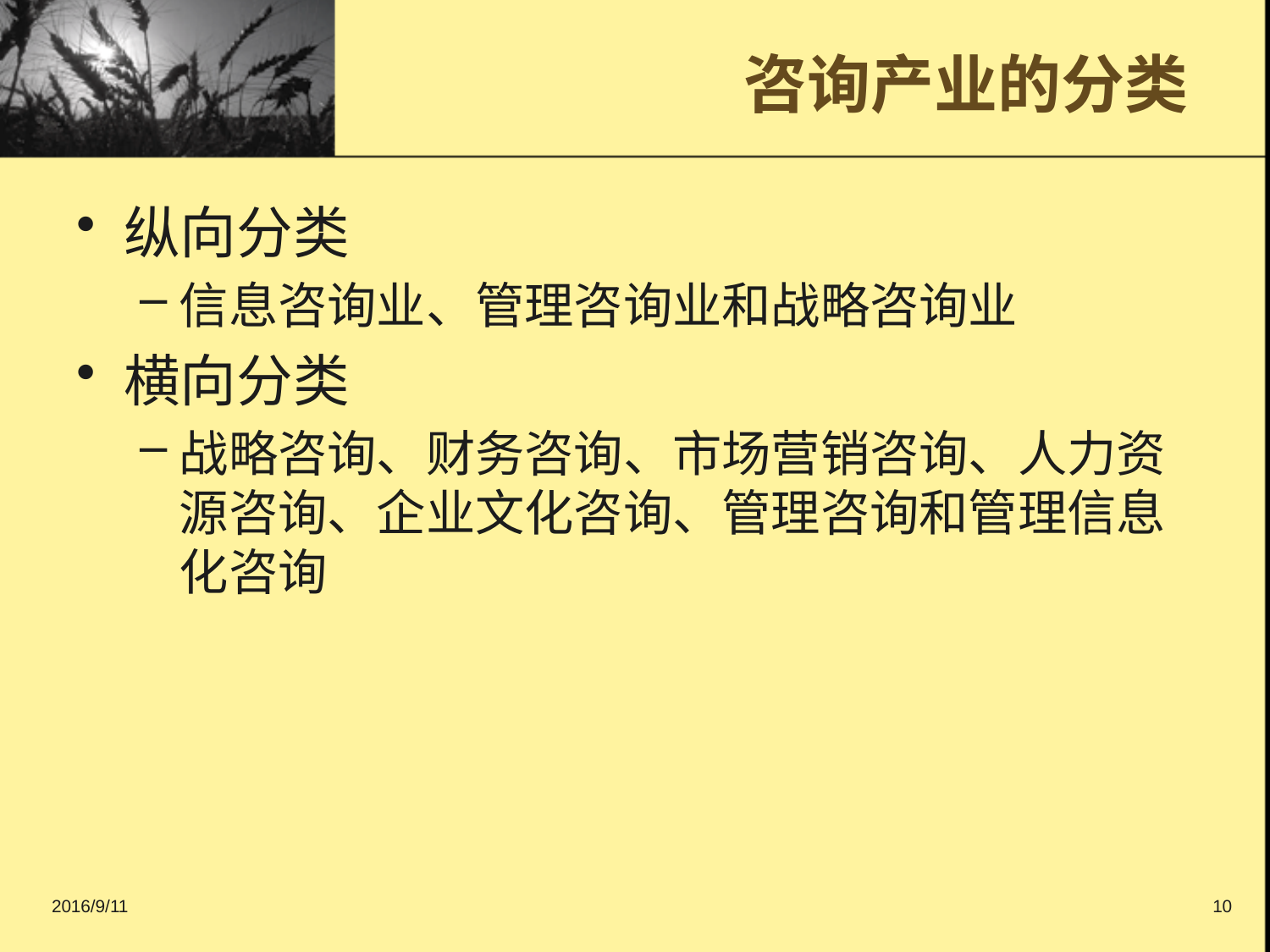

# 咨询产业的分类
纵向分类
信息咨询业、管理咨询业和战略咨询业
横向分类
战略咨询、财务咨询、市场营销咨询、人力资源咨询、企业文化咨询、管理咨询和管理信息化咨询
2016/9/11

10